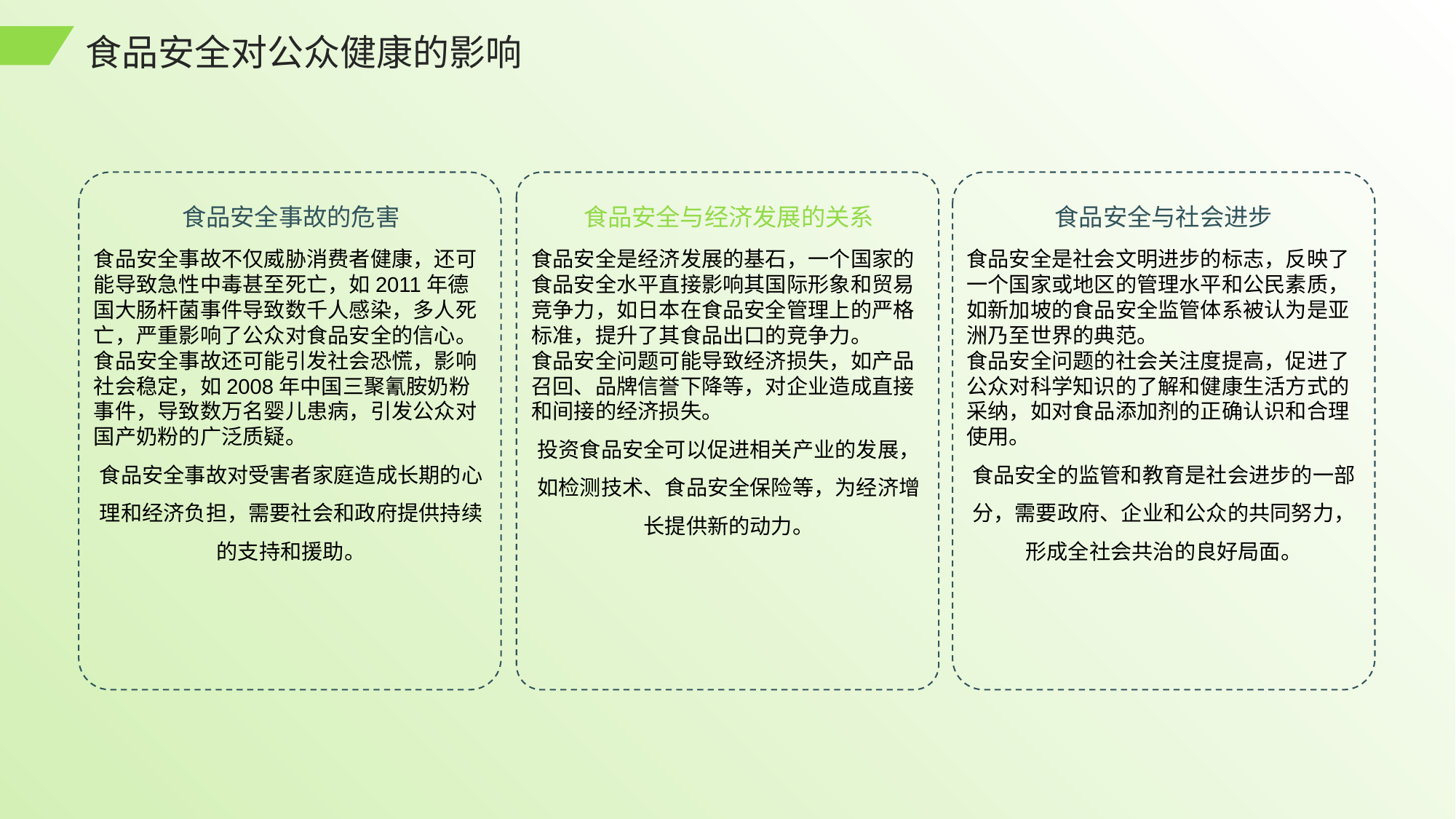

食品安全对公众健康的影响

食品安全事故的危害
食品安全与经济发展的关系
食品安全与社会进步
食品安全事故不仅威胁消费者健康，还可能导致急性中毒甚至死亡，如2011年德国大肠杆菌事件导致数千人感染，多人死亡，严重影响了公众对食品安全的信心。
食品安全事故还可能引发社会恐慌，影响社会稳定，如2008年中国三聚氰胺奶粉事件，导致数万名婴儿患病，引发公众对国产奶粉的广泛质疑。
食品安全事故对受害者家庭造成长期的心理和经济负担，需要社会和政府提供持续的支持和援助。
食品安全是经济发展的基石，一个国家的食品安全水平直接影响其国际形象和贸易竞争力，如日本在食品安全管理上的严格标准，提升了其食品出口的竞争力。
食品安全问题可能导致经济损失，如产品召回、品牌信誉下降等，对企业造成直接和间接的经济损失。
投资食品安全可以促进相关产业的发展，如检测技术、食品安全保险等，为经济增长提供新的动力。
食品安全是社会文明进步的标志，反映了一个国家或地区的管理水平和公民素质，如新加坡的食品安全监管体系被认为是亚洲乃至世界的典范。
食品安全问题的社会关注度提高，促进了公众对科学知识的了解和健康生活方式的采纳，如对食品添加剂的正确认识和合理使用。
食品安全的监管和教育是社会进步的一部分，需要政府、企业和公众的共同努力，形成全社会共治的良好局面。